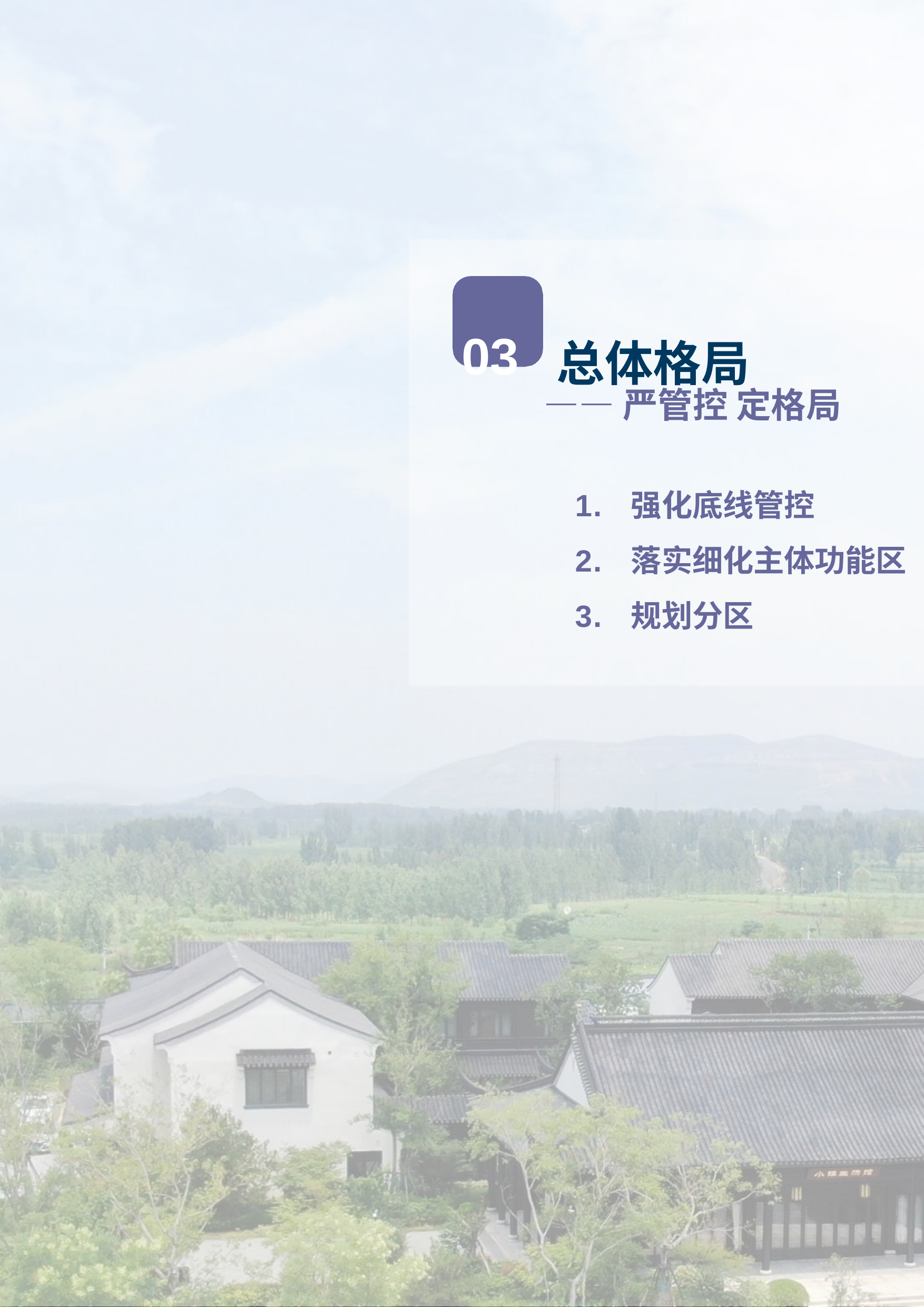

03	总体格局
——严管控 定格局

强化底线管控
落实细化主体功能区
规划分区